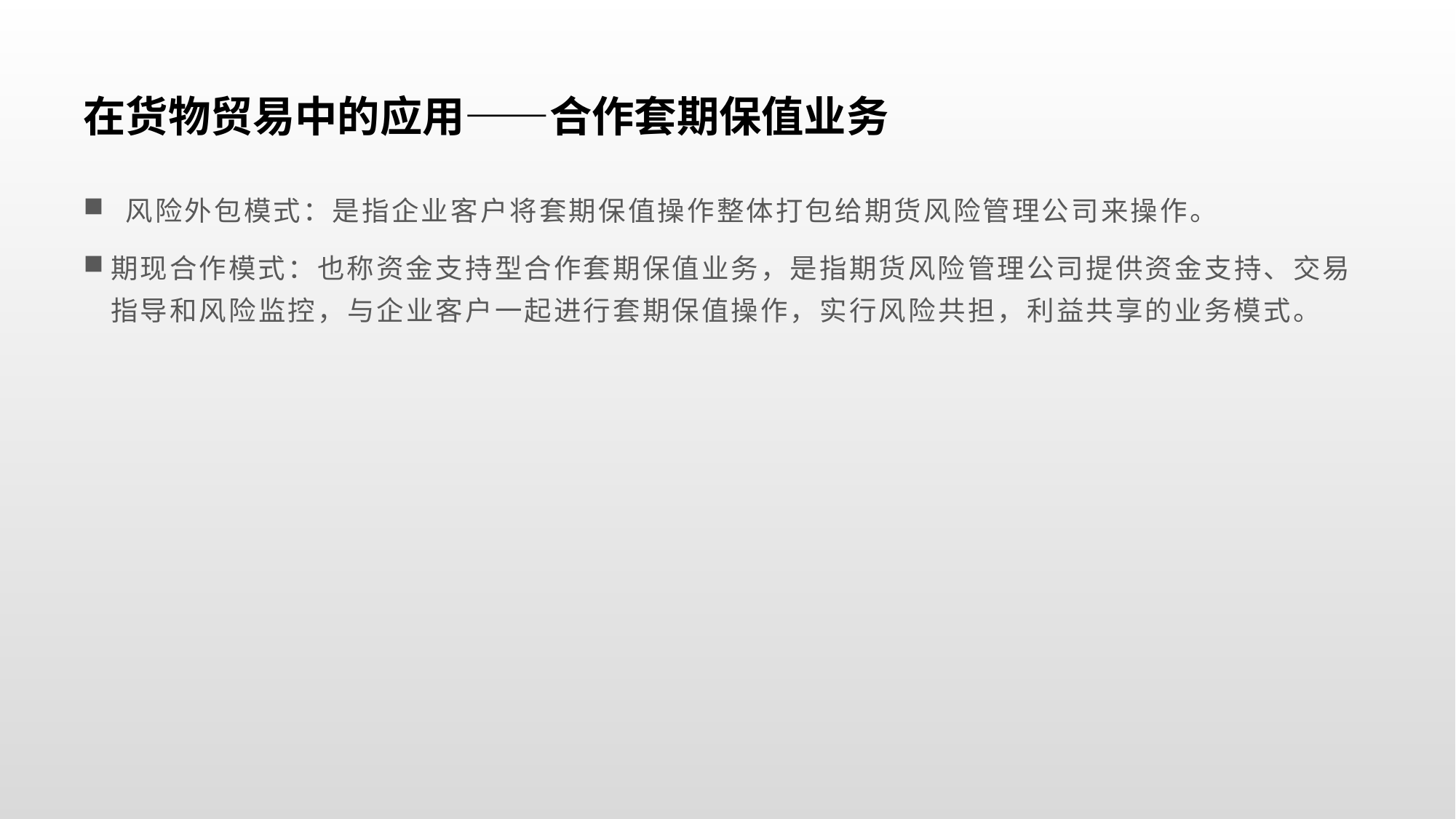

# 在货物贸易中的应用——合作套期保值业务
 风险外包模式：是指企业客户将套期保值操作整体打包给期货风险管理公司来操作。
期现合作模式：也称资金支持型合作套期保值业务，是指期货风险管理公司提供资金支持、交易指导和风险监控，与企业客户一起进行套期保值操作，实行风险共担，利益共享的业务模式。